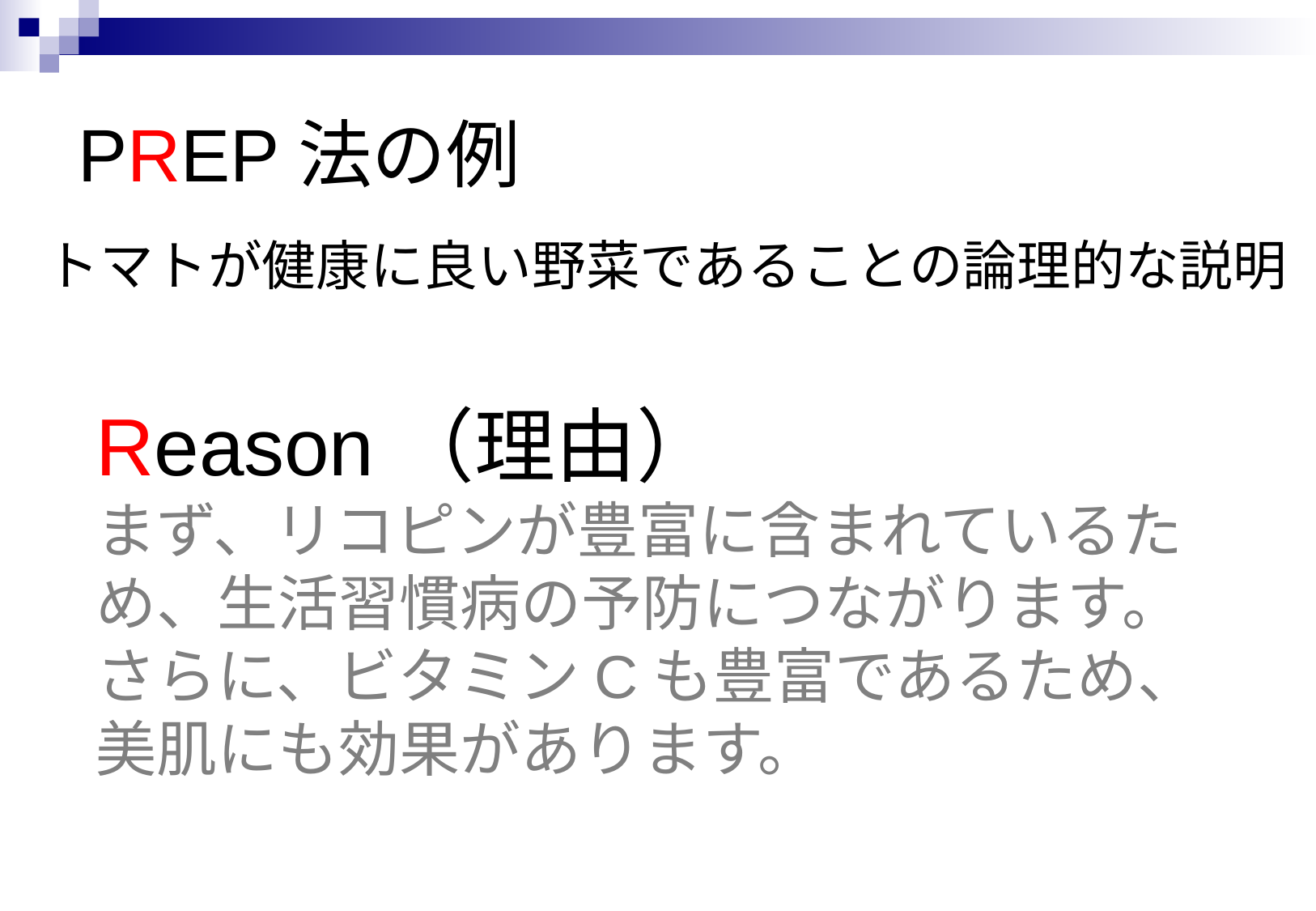

# PREP法の例
トマトが健康に良い野菜であることの論理的な説明
Reason（理由）
まず、リコピンが豊富に含まれているため、生活習慣病の予防につながります。さらに、ビタミンCも豊富であるため、美肌にも効果があります。